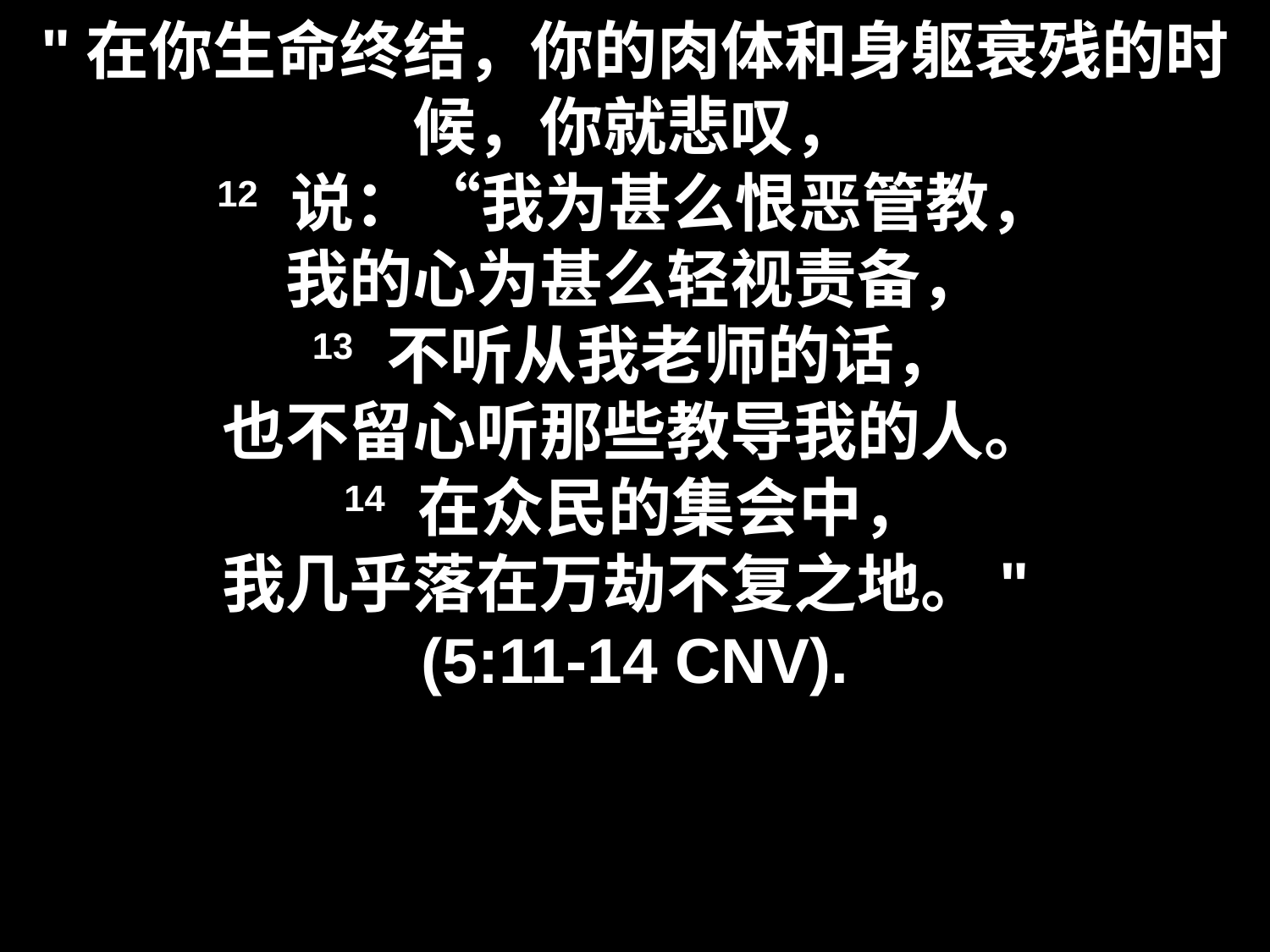

# "在你生命终结，你的肉体和身躯衰残的时 候，你就悲叹， 12 说：“我为甚么恨恶管教， 我的心为甚么轻视责备， 13 不听从我老师的话， 也不留心听那些教导我的人。 14 在众民的集会中， 我几乎落在万劫不复之地。" (5:11-14 CNV).